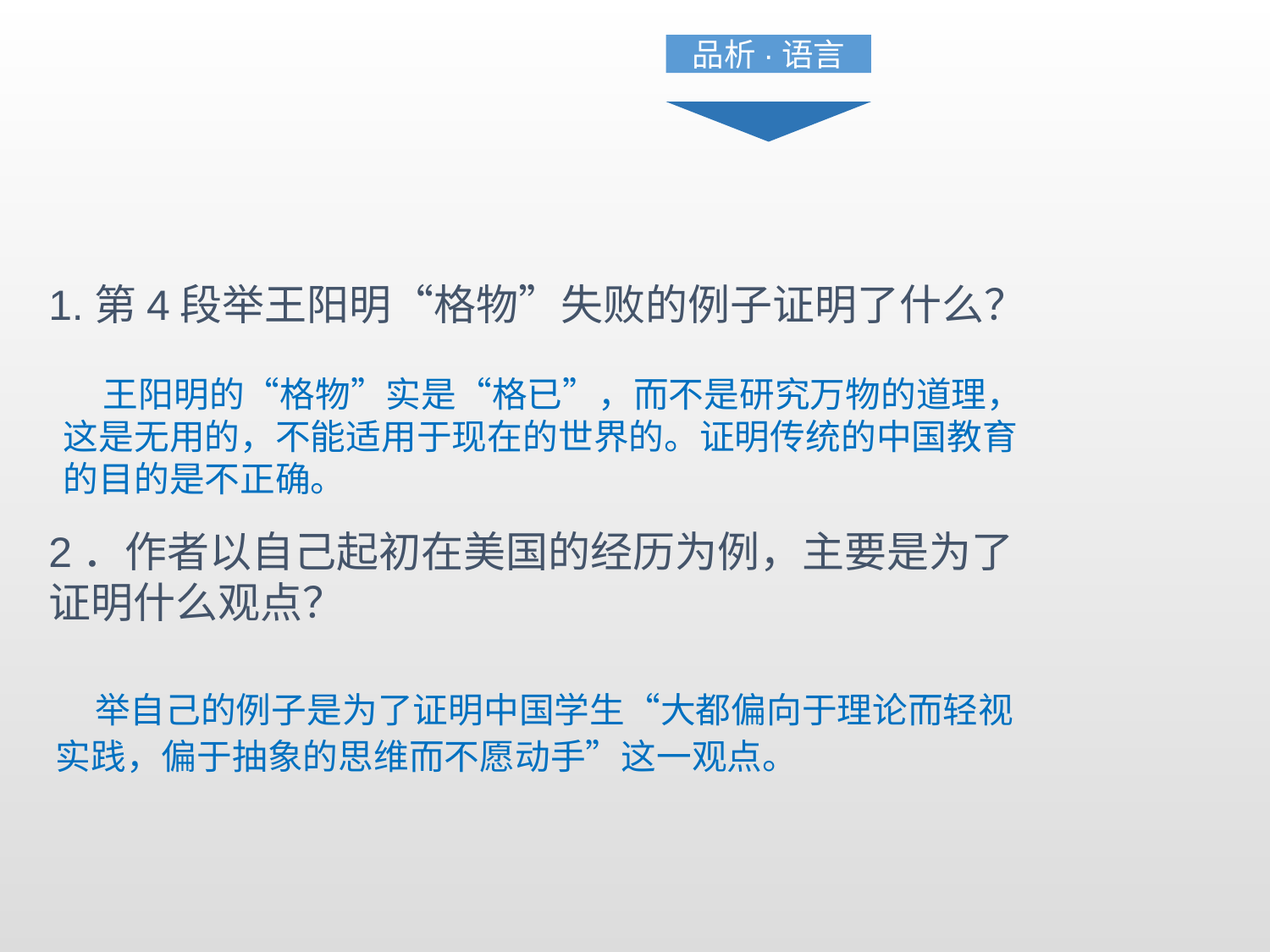

品析·语言

1.第4段举王阳明“格物”失败的例子证明了什么？
    王阳明的“格物”实是“格已”，而不是研究万物的道理，这是无用的，不能适用于现在的世界的。证明传统的中国教育的目的是不正确。
2．作者以自己起初在美国的经历为例，主要是为了证明什么观点？
  举自己的例子是为了证明中国学生“大都偏向于理论而轻视实践，偏于抽象的思维而不愿动手”这一观点。